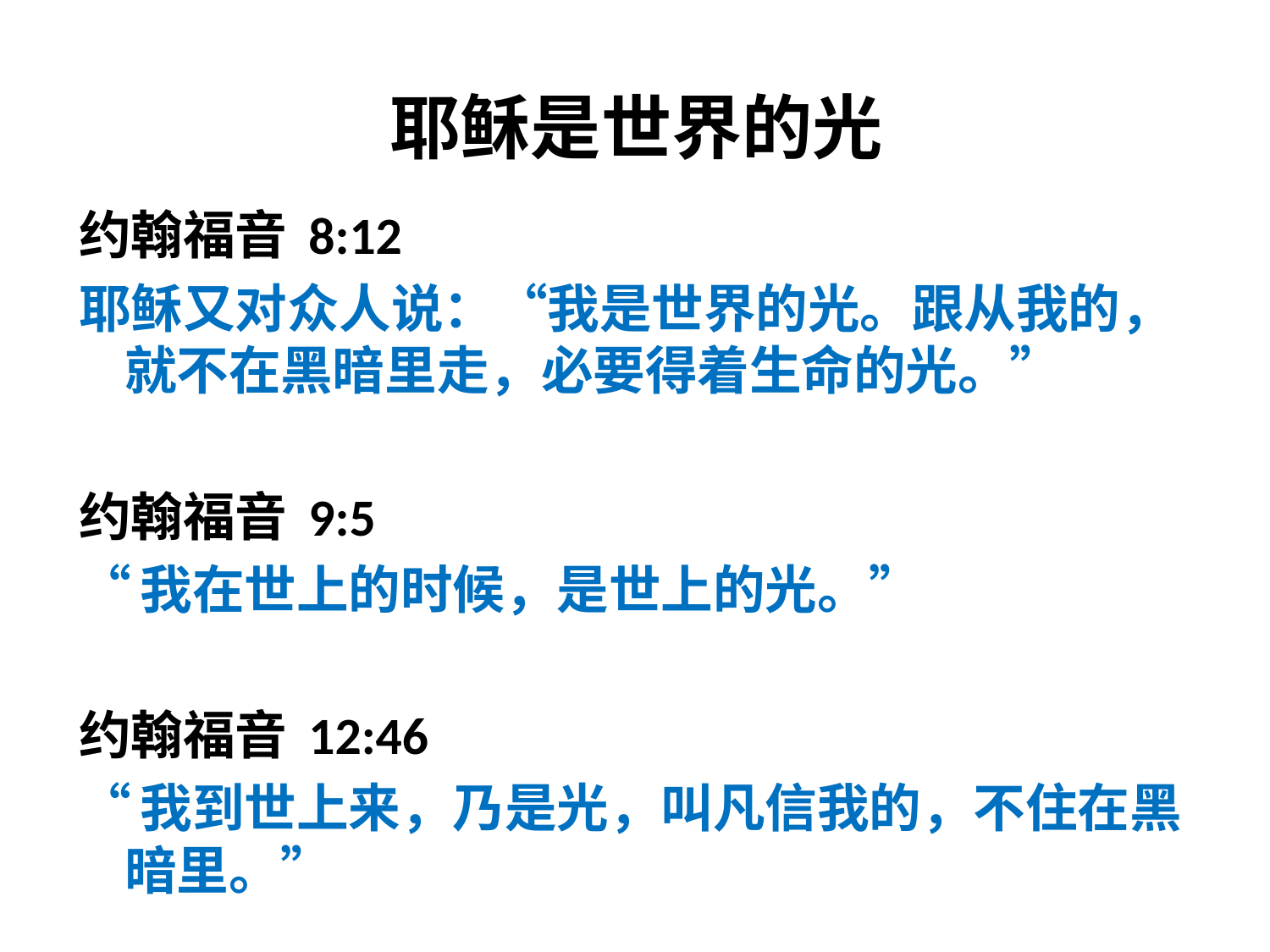

# 耶稣是世界的光
约翰福音 8:12
耶稣又对众人说：“我是世界的光。跟从我的，就不在黑暗里走，必要得着生命的光。”

约翰福音 9:5
“我在世上的时候，是世上的光。”

约翰福音 12:46
“我到世上来，乃是光，叫凡信我的，不住在黑暗里。”